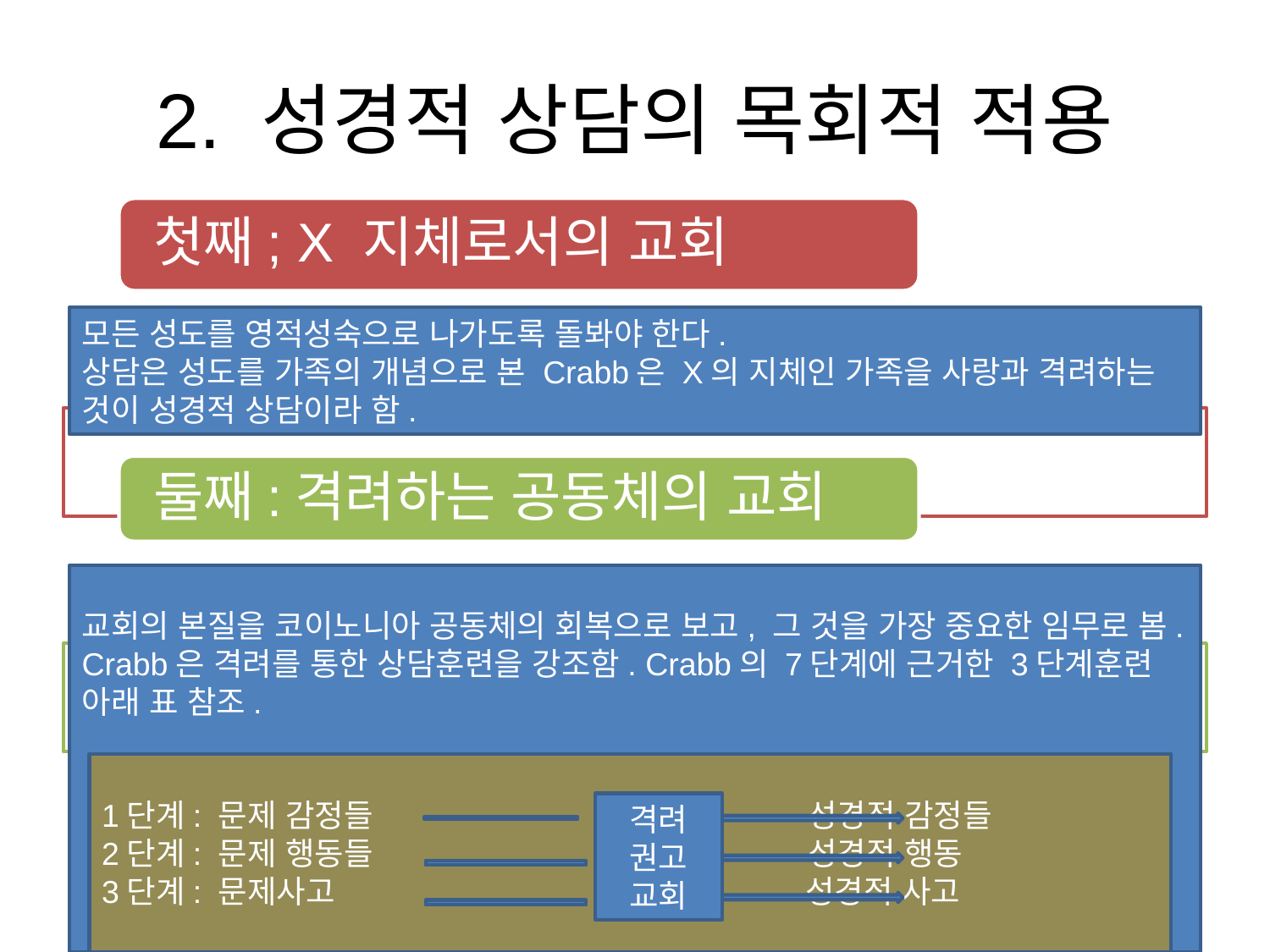

# 2. 성경적 상담의 목회적 적용

첫째; X 지체로서의 교회
둘째:격려하는 공동체의 교회
모든 성도를 영적성숙으로 나가도록 돌봐야 한다.
상담은 성도를 가족의 개념으로 본 Crabb은 X의 지체인 가족을 사랑과 격려하는 것이 성경적 상담이라 함.
교회의 본질을 코이노니아 공동체의 회복으로 보고, 그 것을 가장 중요한 임무로 봄.
Crabb은 격려를 통한 상담훈련을 강조함. Crabb의 7단계에 근거한 3단계훈련 아래 표 참조.

1단계: 문제 감정들                                                 성경적 감정들
2단계: 문제 행동들                                                 성경적 행동
3단계: 문제사고                                                     성경적 사고
격려
권고
교회